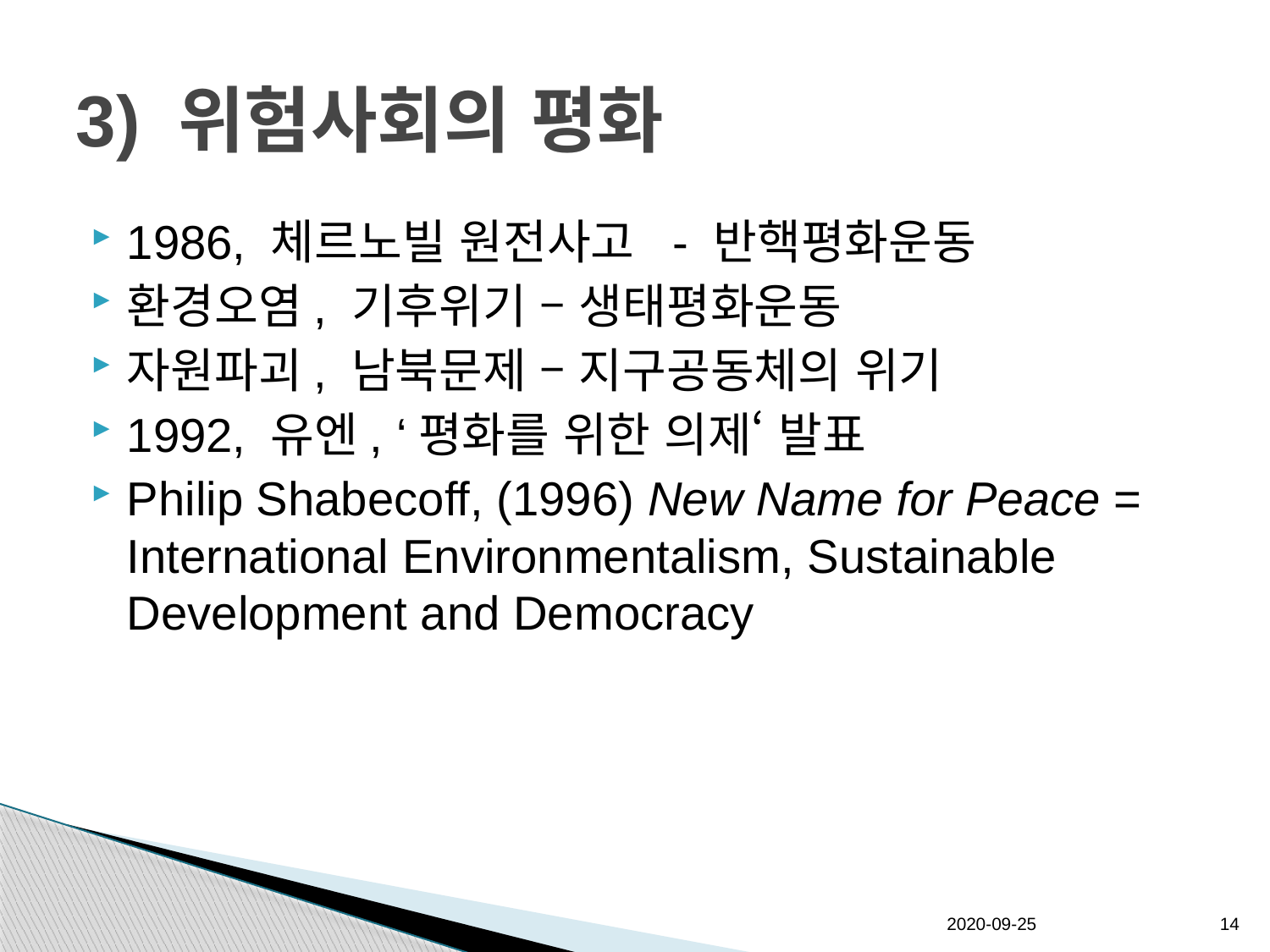

# 3) 위험사회의 평화
1986, 체르노빌 원전사고  - 반핵평화운동
환경오염, 기후위기 – 생태평화운동
자원파괴, 남북문제 – 지구공동체의 위기
1992, 유엔, ‘평화를 위한 의제‘ 발표
Philip Shabecoff, (1996) New Name for Peace = International Environmentalism, Sustainable Development and Democracy
2020-09-25
14